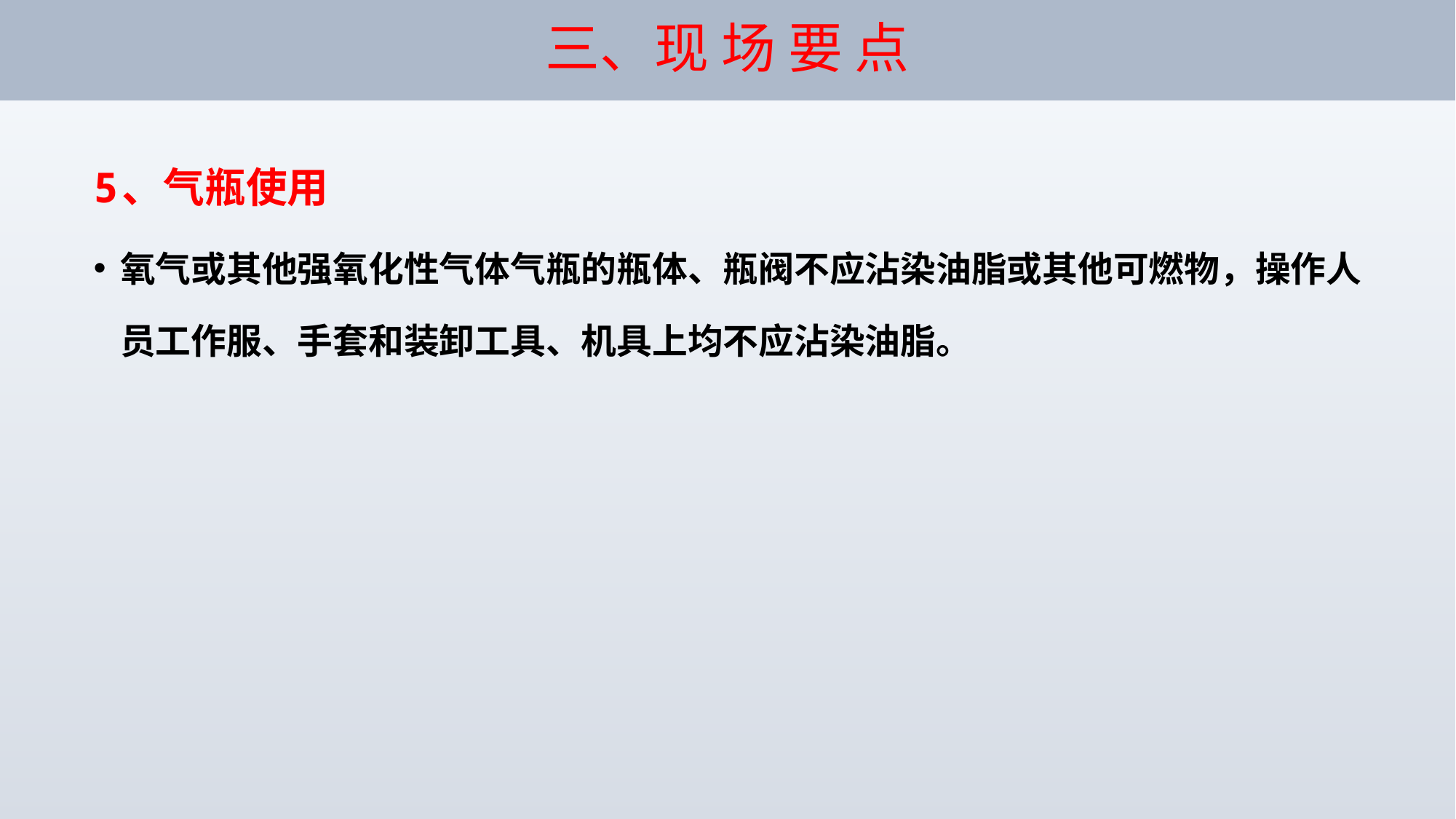

# 三、现 场 要 点
5、气瓶使用
氧气或其他强氧化性气体气瓶的瓶体、瓶阀不应沾染油脂或其他可燃物，操作人员工作服、手套和装卸工具、机具上均不应沾染油脂。